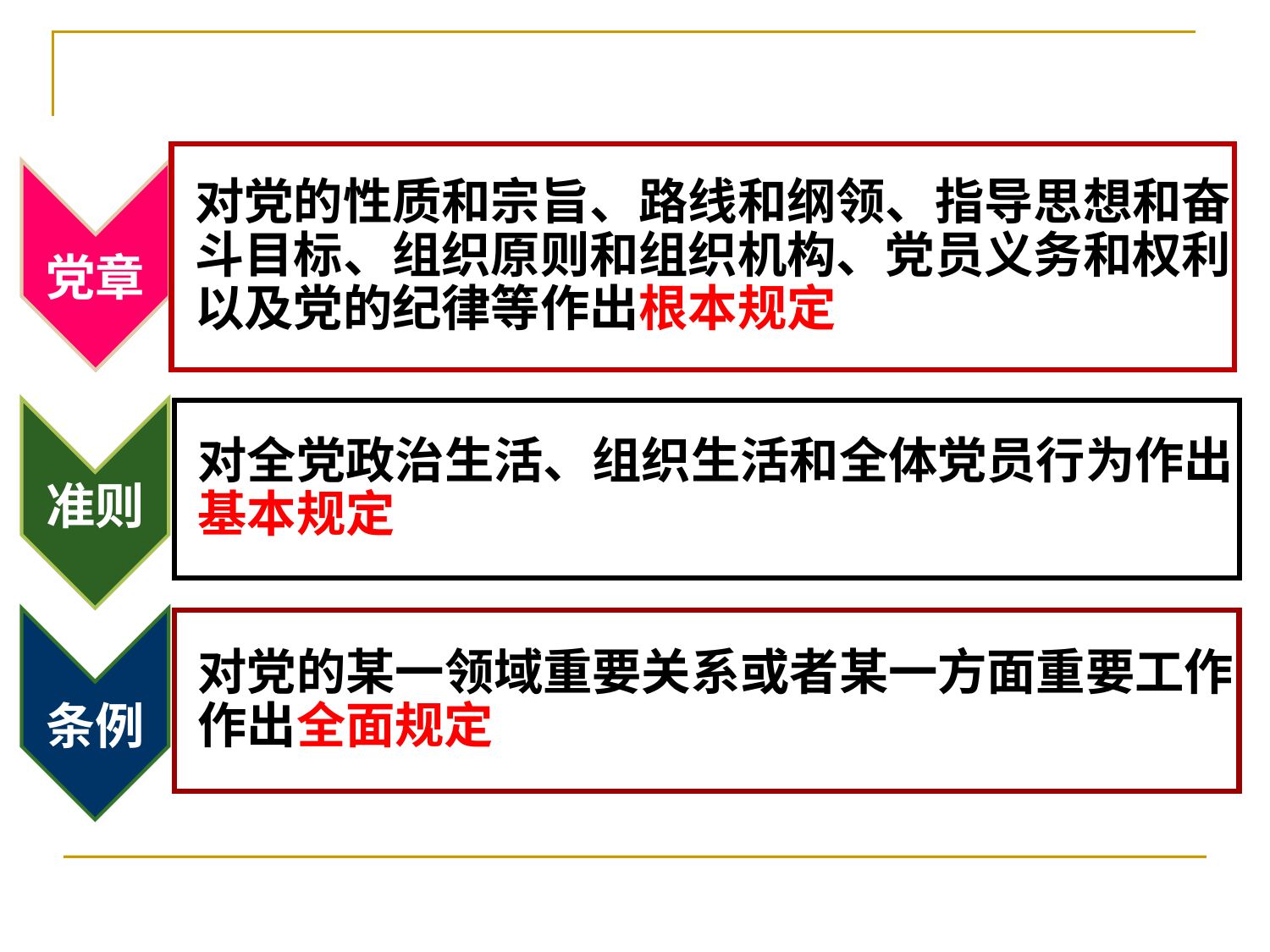

对党的性质和宗旨、路线和纲领、指导思想和奋斗目标、组织原则和组织机构、党员义务和权利以及党的纪律等作出根本规定

党章
对全党政治生活、组织生活和全体党员行为作出基本规定

准则
对党的某一领域重要关系或者某一方面重要工作作出全面规定

条例